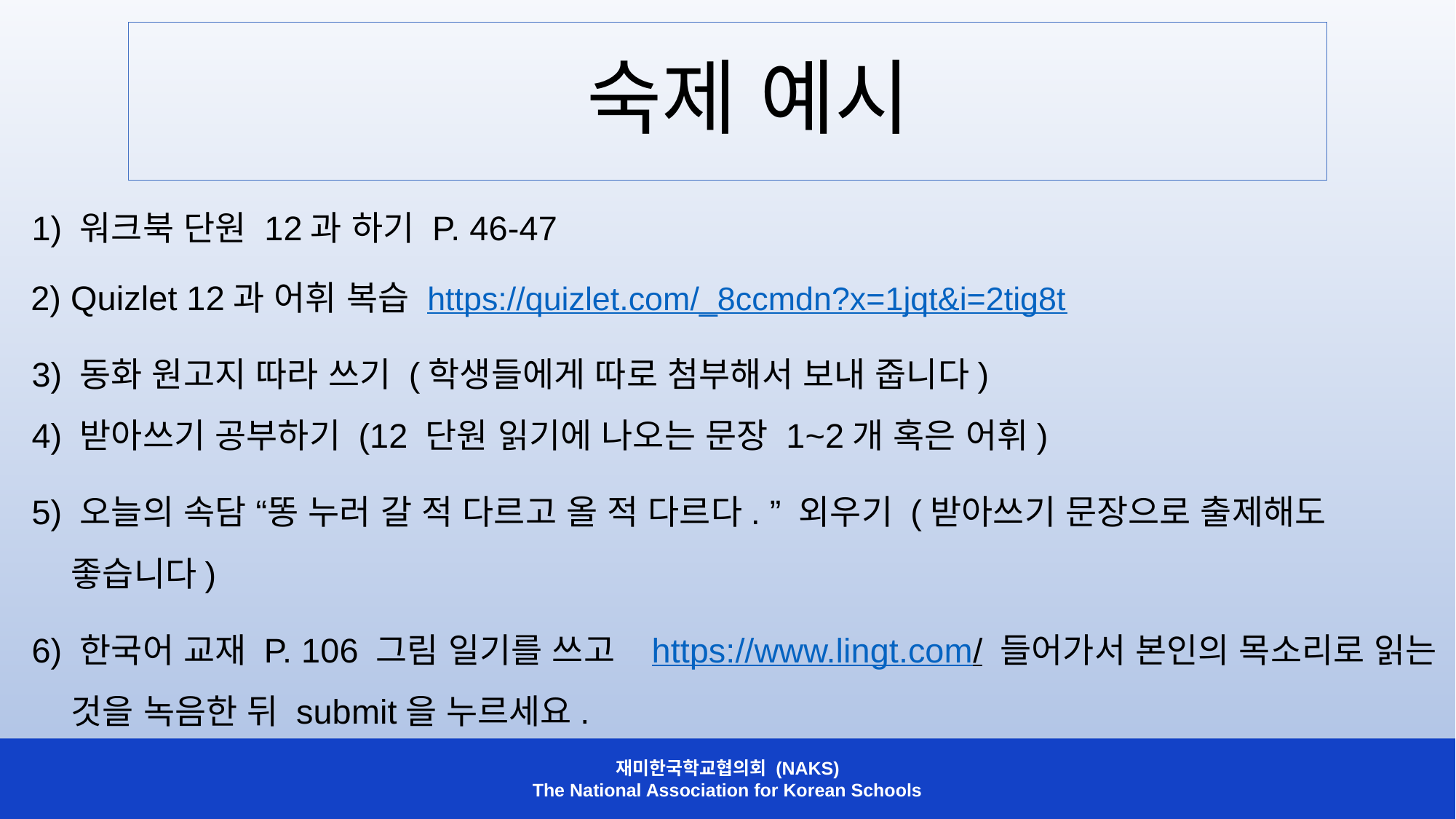

숙제 예시
1) 워크북 단원 12과 하기 P. 46-47
2) Quizlet 12과 어휘 복습 https://quizlet.com/_8ccmdn?x=1jqt&i=2tig8t
3) 동화 원고지 따라 쓰기 (학생들에게 따로 첨부해서 보내 줍니다)
4) 받아쓰기 공부하기 (12 단원 읽기에 나오는 문장 1~2개 혹은 어휘)
5) 오늘의 속담 “똥 누러 갈 적 다르고 올 적 다르다. ” 외우기 (받아쓰기 문장으로 출제해도 좋습니다)
6) 한국어 교재 P. 106 그림 일기를 쓰고   https://www.lingt.com/ 들어가서 본인의 목소리로 읽는 것을 녹음한 뒤 submit을 누르세요.

재미한국학교협의회 (NAKS)
The National Association for Korean Schools